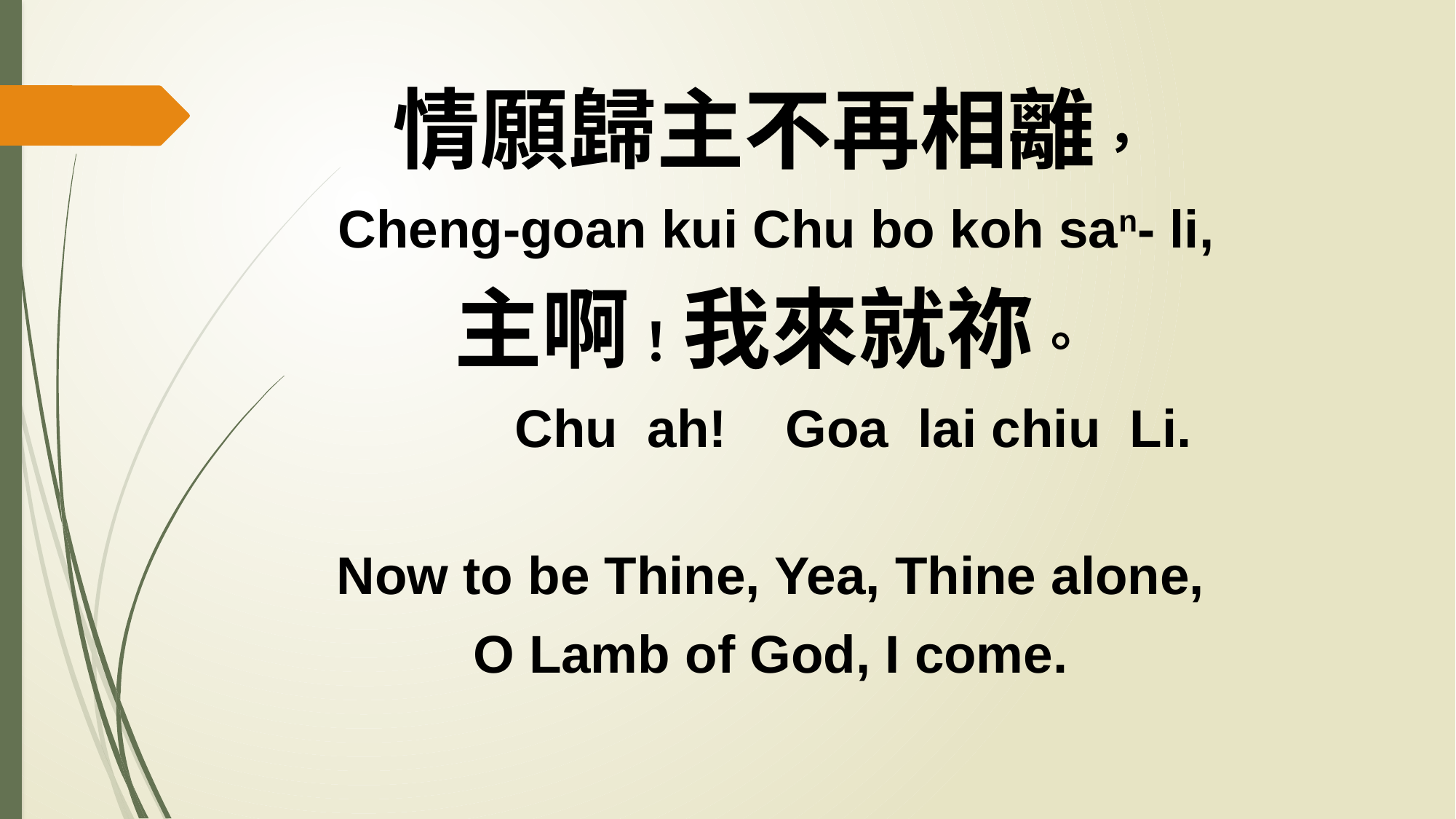

情願歸主不再相離，
      Cheng-goan kui Chu bo koh san- li,
主啊！我來就祢。
                  Chu  ah!    Goa  lai chiu  Li.

Now to be Thine, Yea, Thine alone,
O Lamb of God, I come.